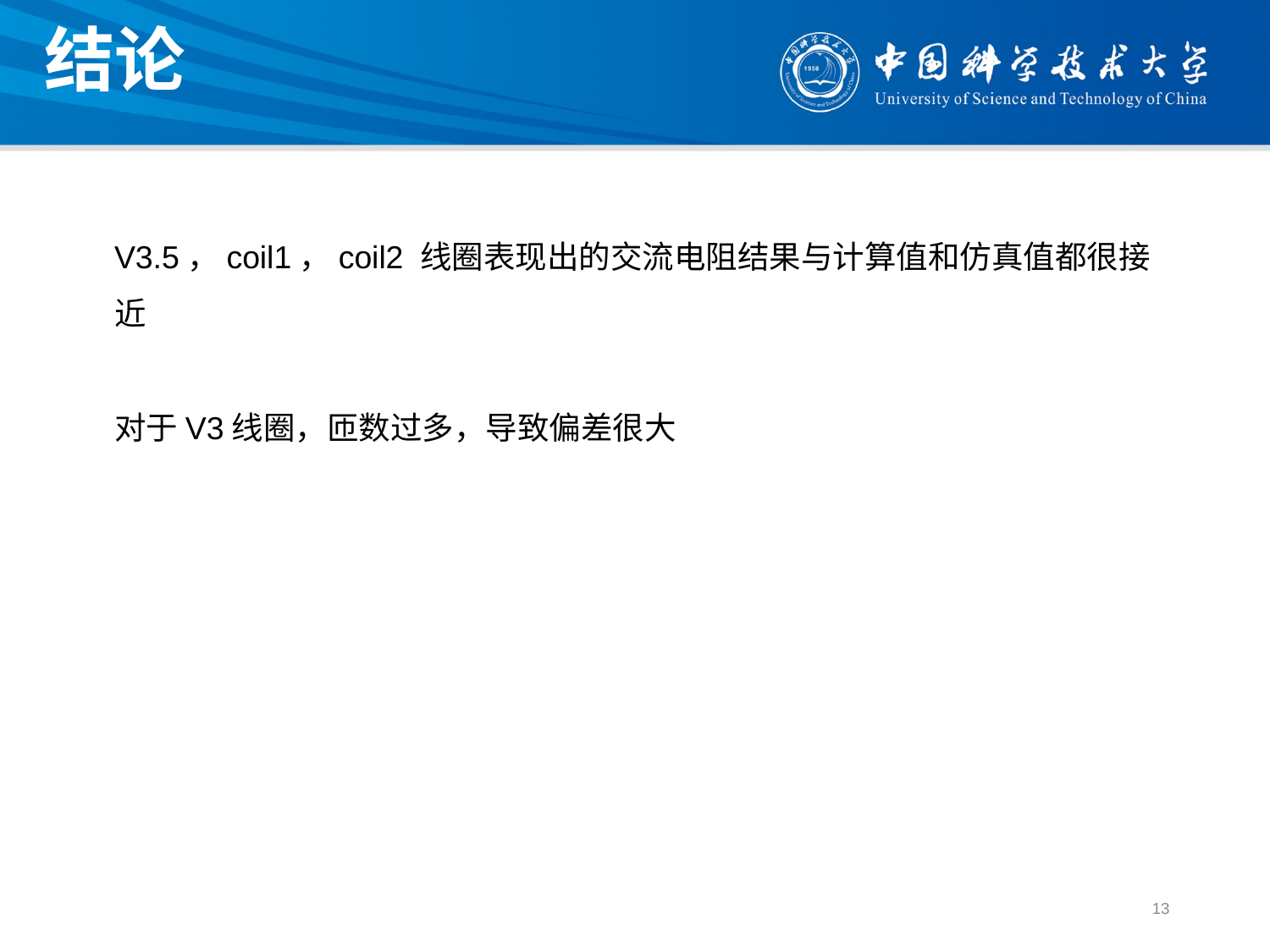

结论
V3.5，coil1，coil2 线圈表现出的交流电阻结果与计算值和仿真值都很接近

对于V3线圈，匝数过多，导致偏差很大
13